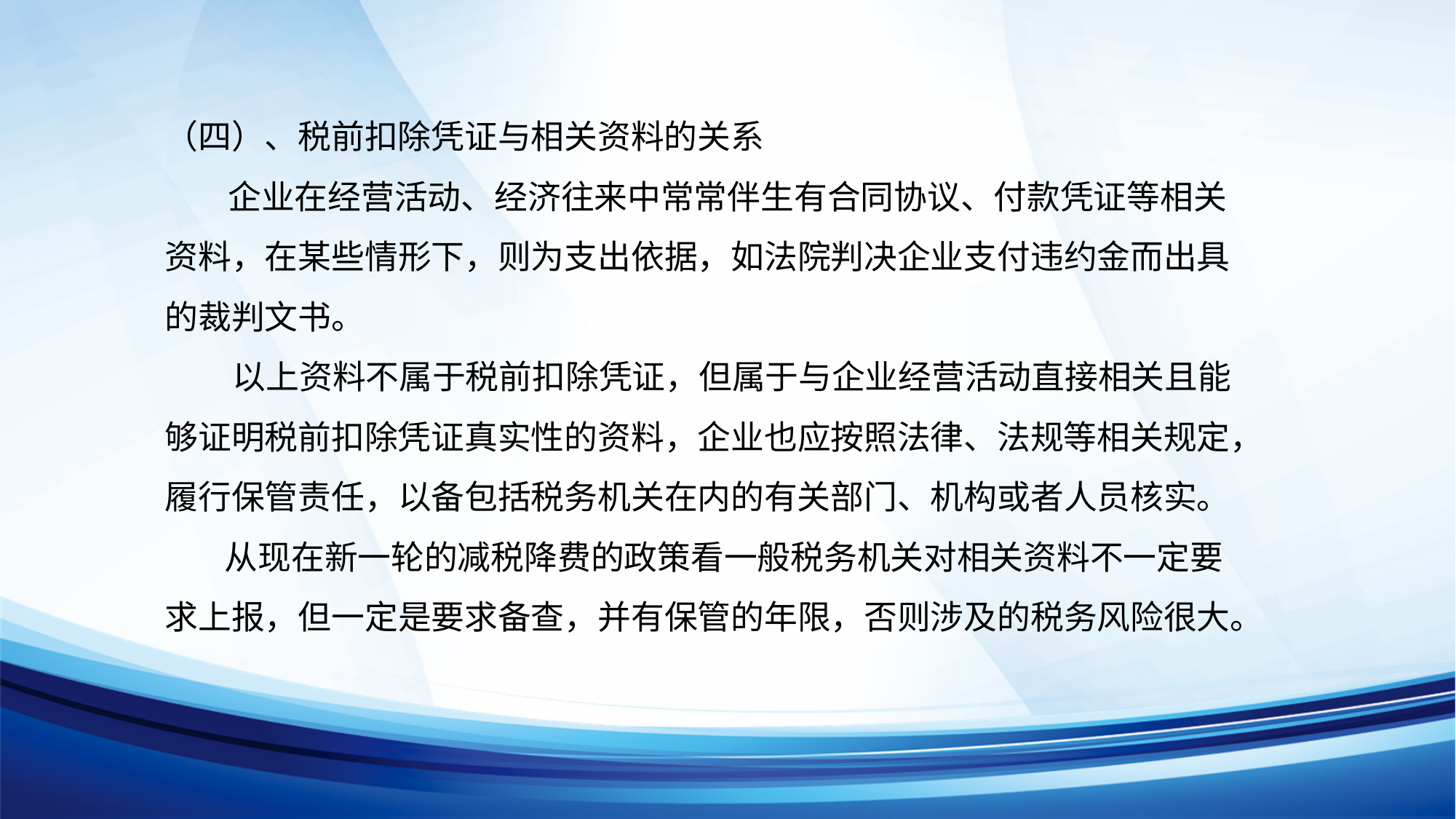

（四）、税前扣除凭证与相关资料的关系
　    企业在经营活动、经济往来中常常伴生有合同协议、付款凭证等相关资料，在某些情形下，则为支出依据，如法院判决企业支付违约金而出具的裁判文书。
        以上资料不属于税前扣除凭证，但属于与企业经营活动直接相关且能够证明税前扣除凭证真实性的资料，企业也应按照法律、法规等相关规定，履行保管责任，以备包括税务机关在内的有关部门、机构或者人员核实。           从现在新一轮的减税降费的政策看一般税务机关对相关资料不一定要求上报，但一定是要求备查，并有保管的年限，否则涉及的税务风险很大。